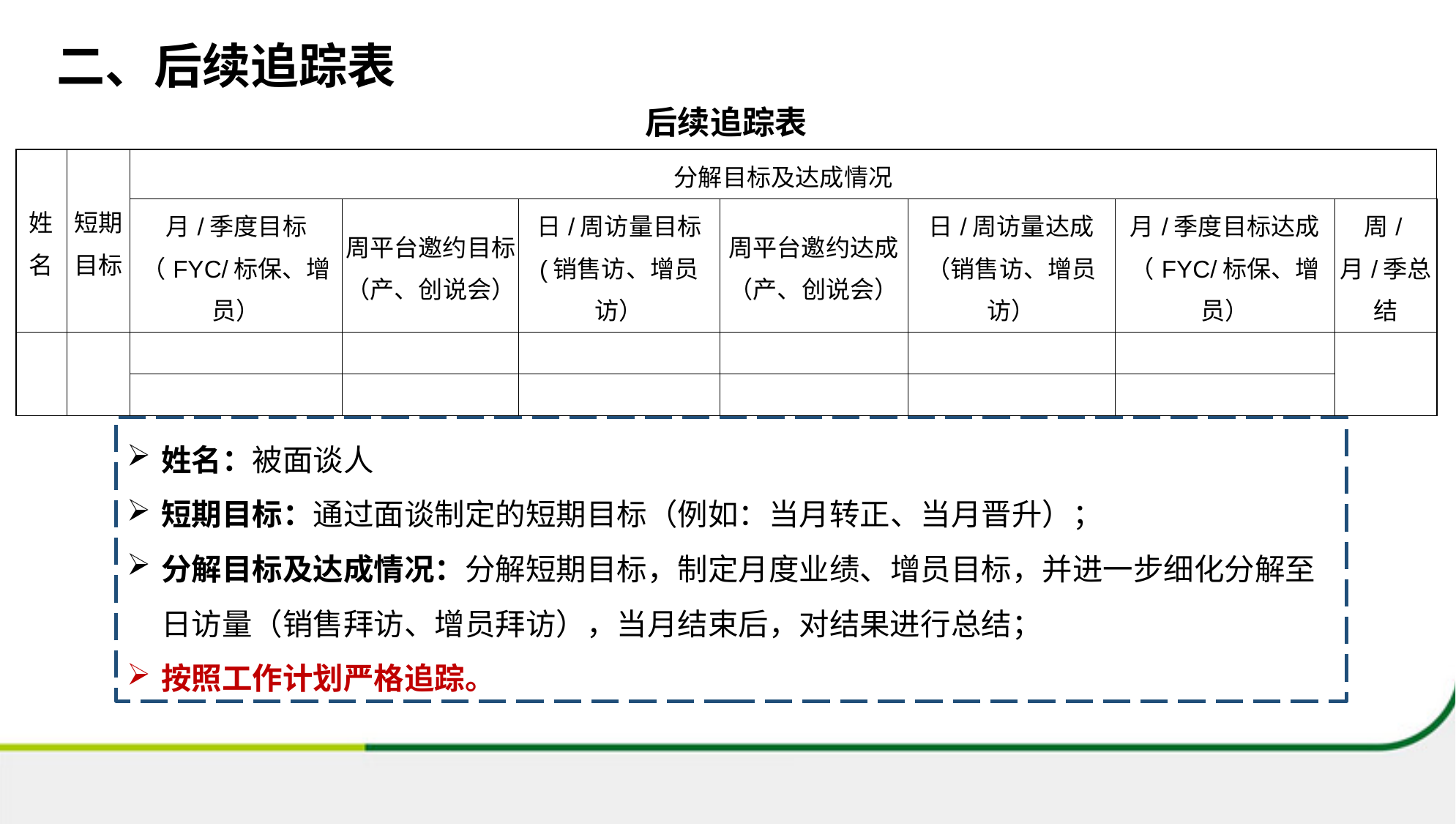

# 二、后续追踪表
| 后续追踪表 |  |  |  |  |  |  |  |  |
| --- | --- | --- | --- | --- | --- | --- | --- | --- |
| 姓名 | 短期 目标 | 分解目标及达成情况 |  |  |  |  |  |  |
|  |  | 月/季度目标 （FYC/标保、增员） | 周平台邀约目标 （产、创说会） | 日/周访量目标 (销售访、增员访） | 周平台邀约达成 （产、创说会） | 日/周访量达成 （销售访、增员访） | 月/季度目标达成 （FYC/标保、增员） | 周/月/季总结 |
|  |  |  |  |  |  |  |  |  |
|  |  |  |  |  |  |  |  |  |
姓名：被面谈人
短期目标：通过面谈制定的短期目标（例如：当月转正、当月晋升）；
分解目标及达成情况：分解短期目标，制定月度业绩、增员目标，并进一步细化分解至日访量（销售拜访、增员拜访），当月结束后，对结果进行总结；
按照工作计划严格追踪。